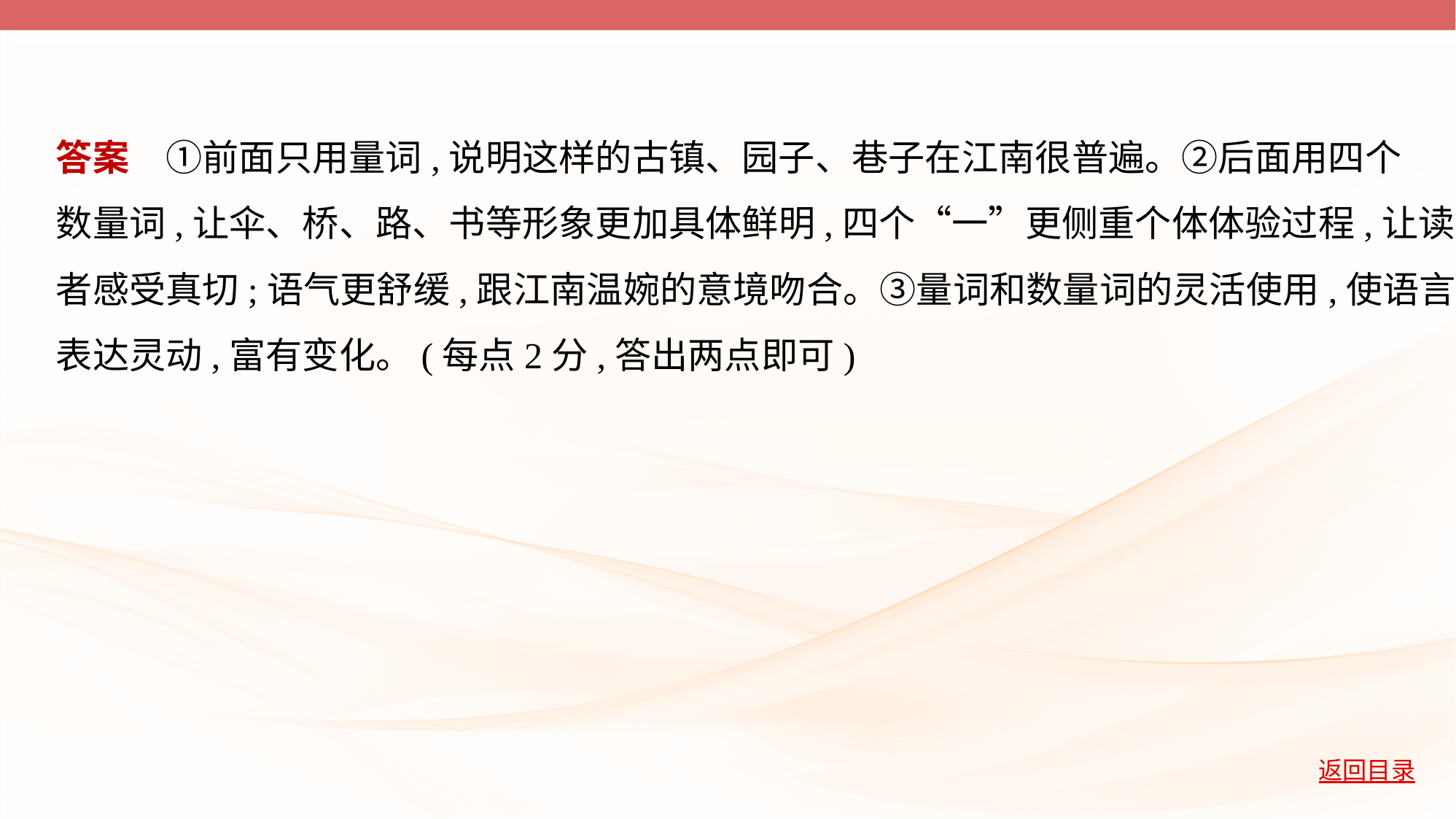

答案　①前面只用量词,说明这样的古镇、园子、巷子在江南很普遍。②后面用四个
数量词,让伞、桥、路、书等形象更加具体鲜明,四个“一”更侧重个体体验过程,让读
者感受真切;语气更舒缓,跟江南温婉的意境吻合。③量词和数量词的灵活使用,使语言
表达灵动,富有变化。(每点2分,答出两点即可)